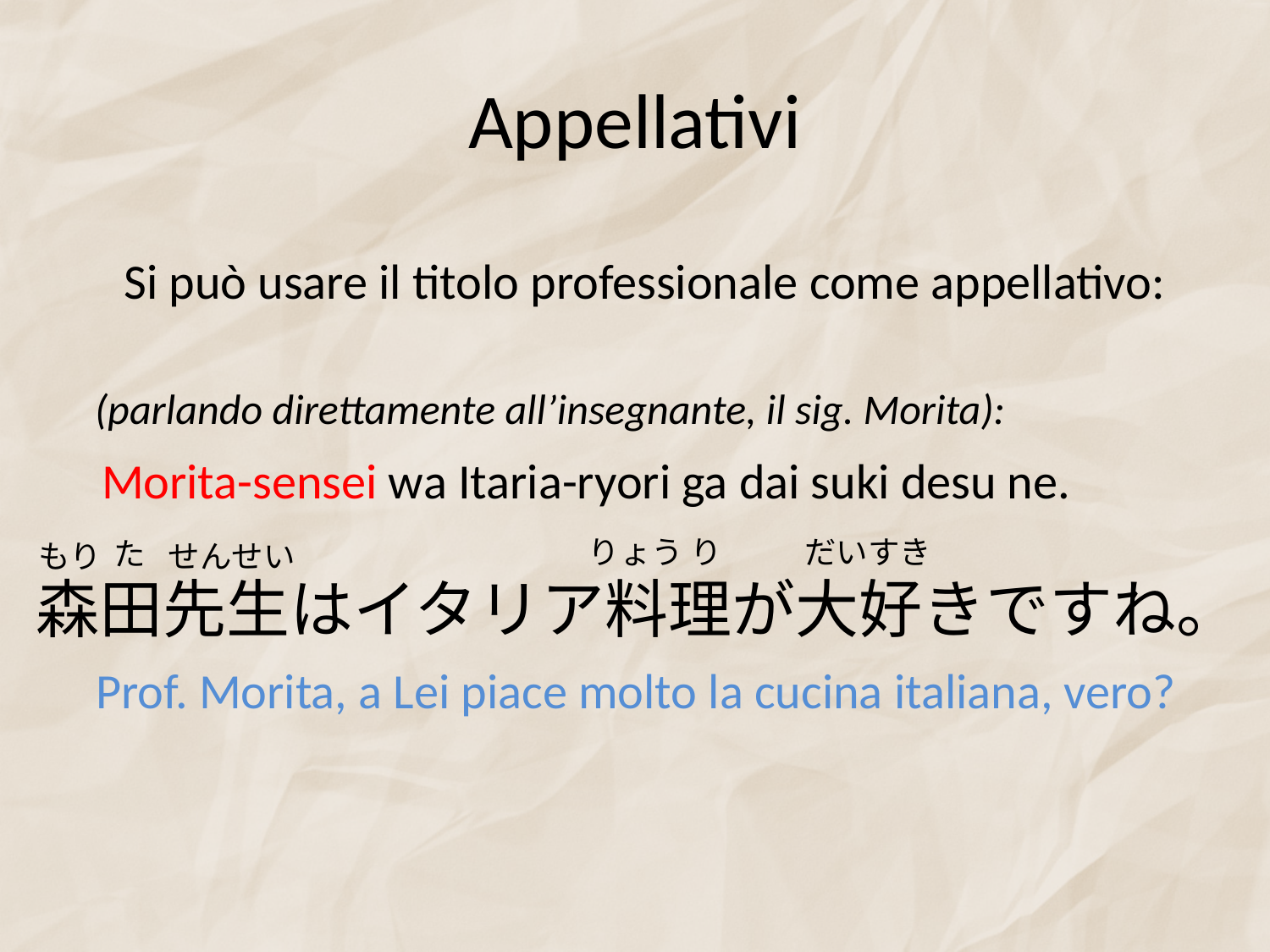

# Appellativi
Si può usare il titolo professionale come appellativo:
(parlando direttamente all’insegnante, il sig. Morita):
Morita-sensei wa Itaria-ryori ga dai suki desu ne.
りょう
り
だいすき
た
せんせい
もり
森田先生はイタリア料理が大好きですね。
Prof. Morita, a Lei piace molto la cucina italiana, vero?